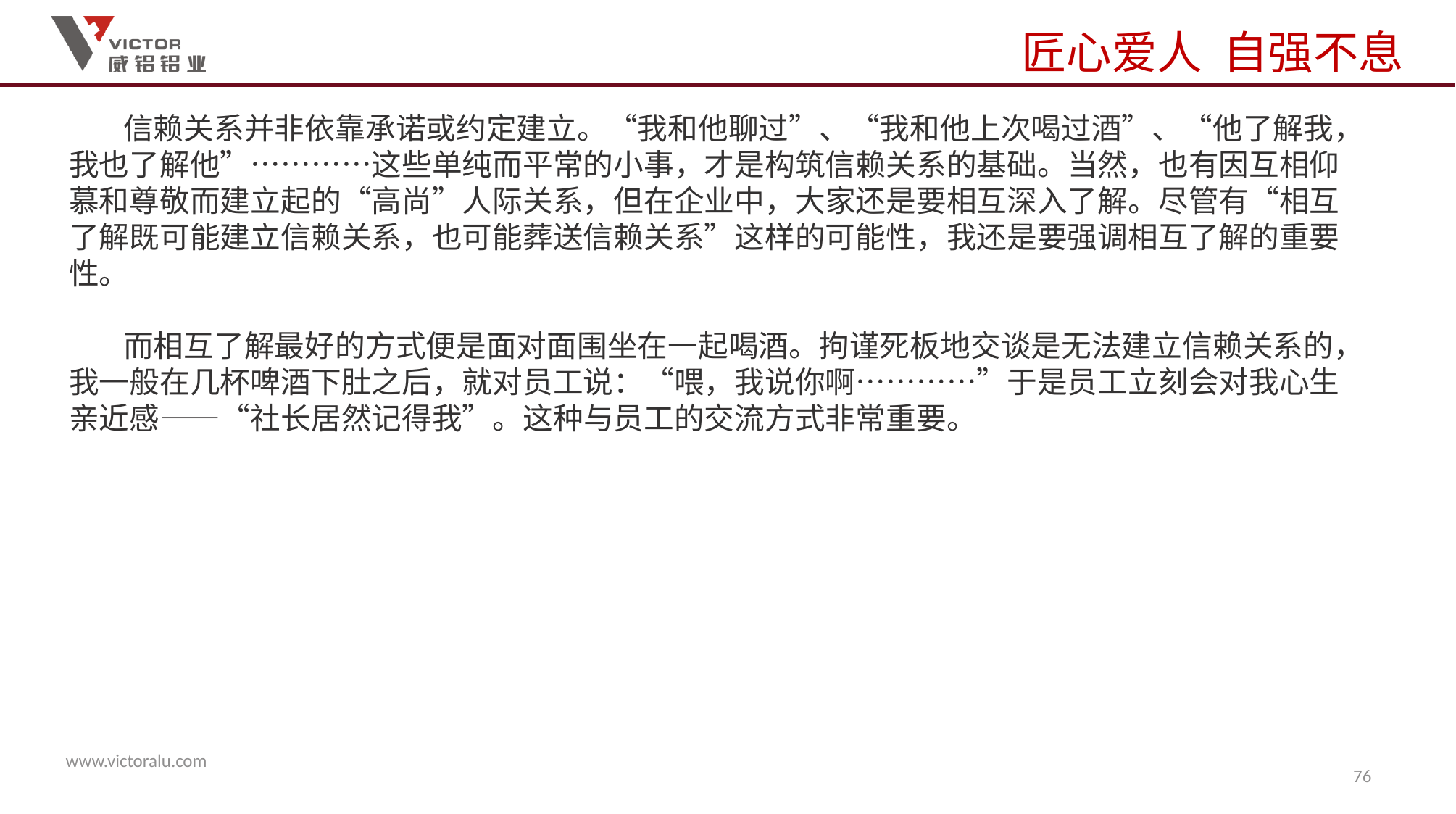

信赖关系并非依靠承诺或约定建立。“我和他聊过”、“我和他上次喝过酒”、“他了解我，我也了解他”…………这些单纯而平常的小事，才是构筑信赖关系的基础。当然，也有因互相仰慕和尊敬而建立起的“高尚”人际关系，但在企业中，大家还是要相互深入了解。尽管有“相互了解既可能建立信赖关系，也可能葬送信赖关系”这样的可能性，我还是要强调相互了解的重要性。

而相互了解最好的方式便是面对面围坐在一起喝酒。拘谨死板地交谈是无法建立信赖关系的，我一般在几杯啤酒下肚之后，就对员工说：“喂，我说你啊…………”于是员工立刻会对我心生亲近感——“社长居然记得我”。这种与员工的交流方式非常重要。
76